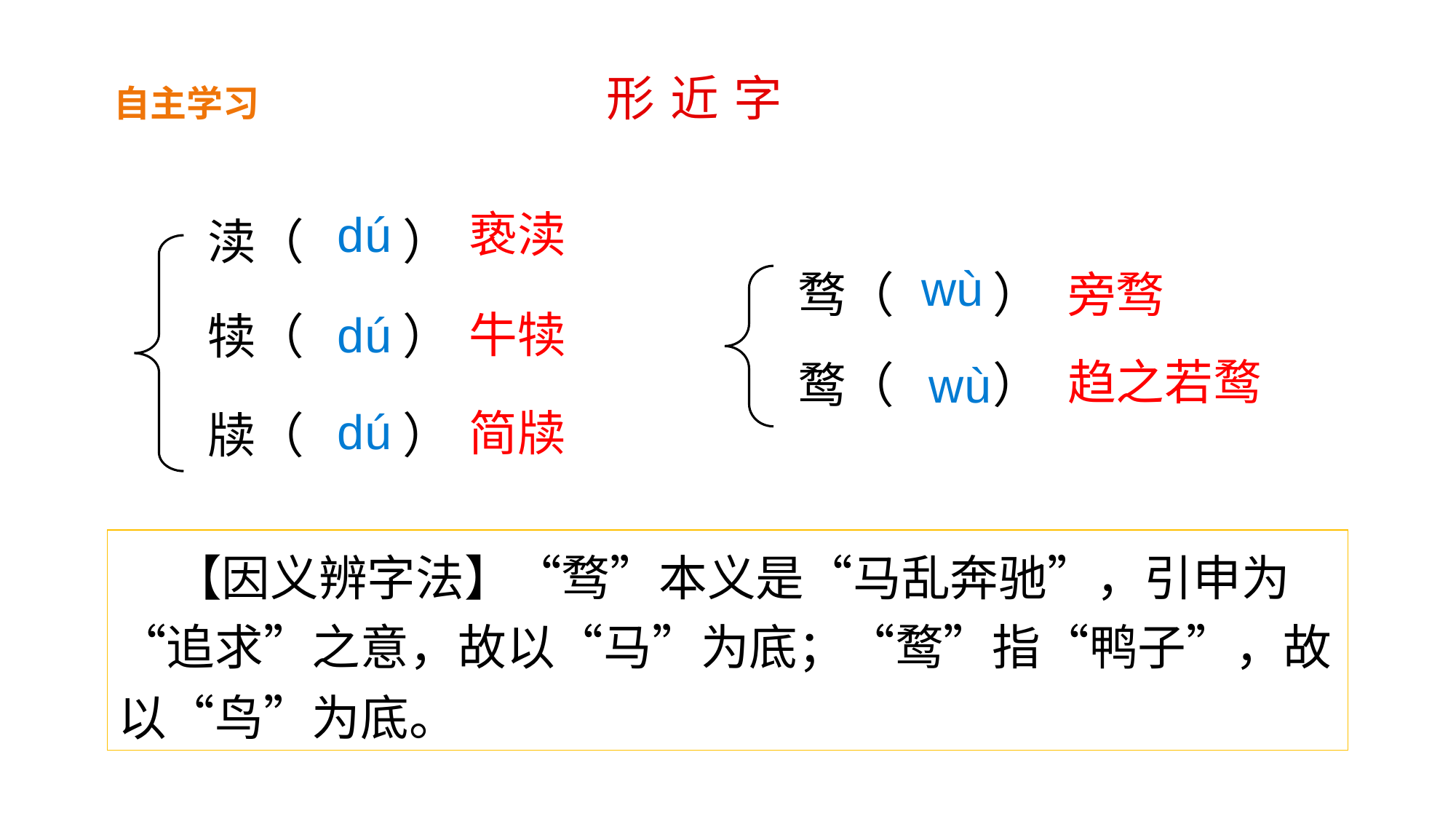

形近字
自主学习
dú
亵渎
渎（         ）

wù
骛（         ）
旁骛

dú
牛犊
犊（         ）
趋之若鹜
鹜（         ）
wù
dú
简牍
牍（         ）
    【因义辨字法】“骛”本义是“马乱奔驰”，引申为“追求”之意，故以“马”为底；“鹜”指“鸭子”，故以“鸟”为底。